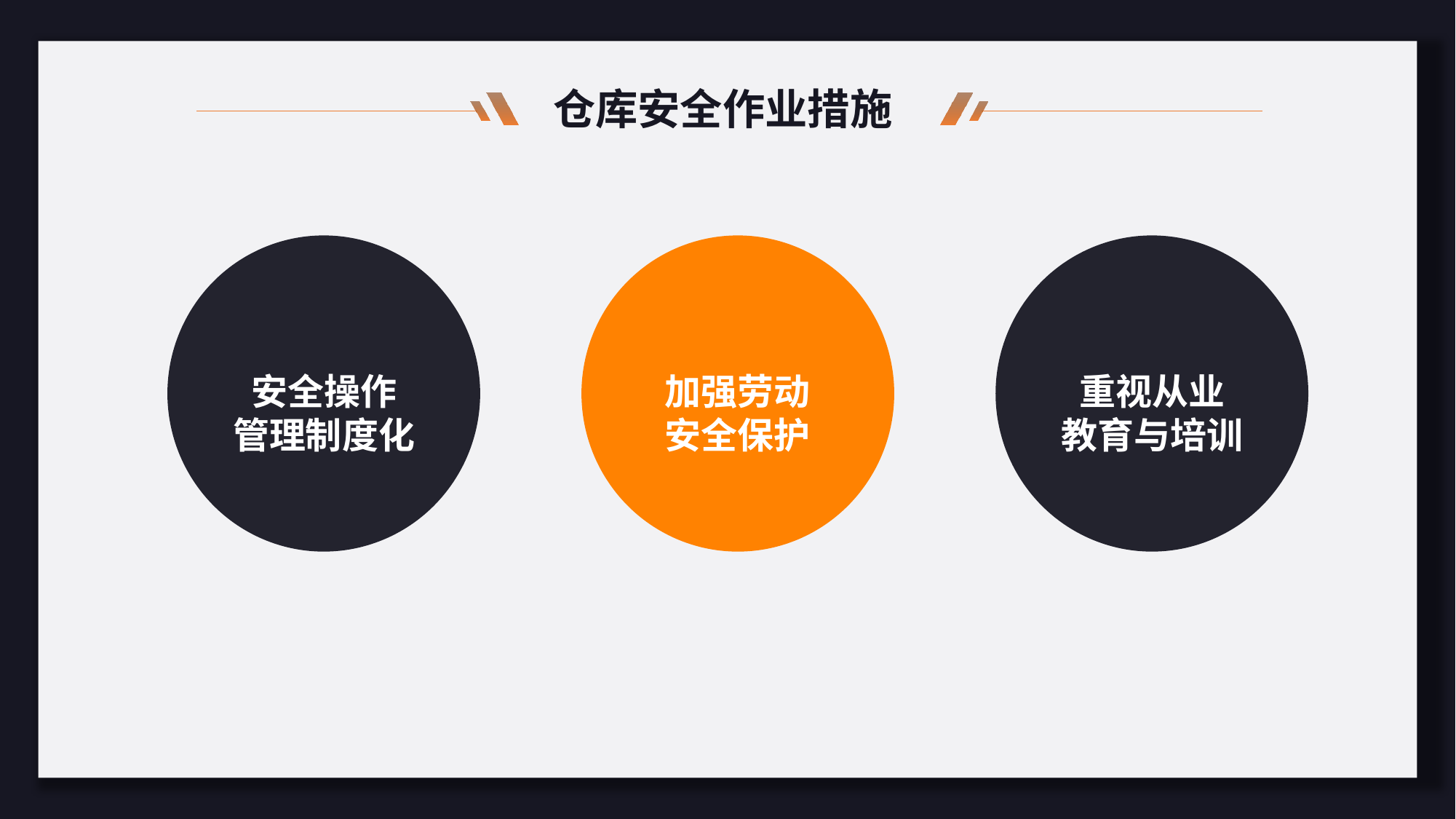

仓库安全作业措施

安全操作
管理制度化

加强劳动
安全保护

重视从业
教育与培训